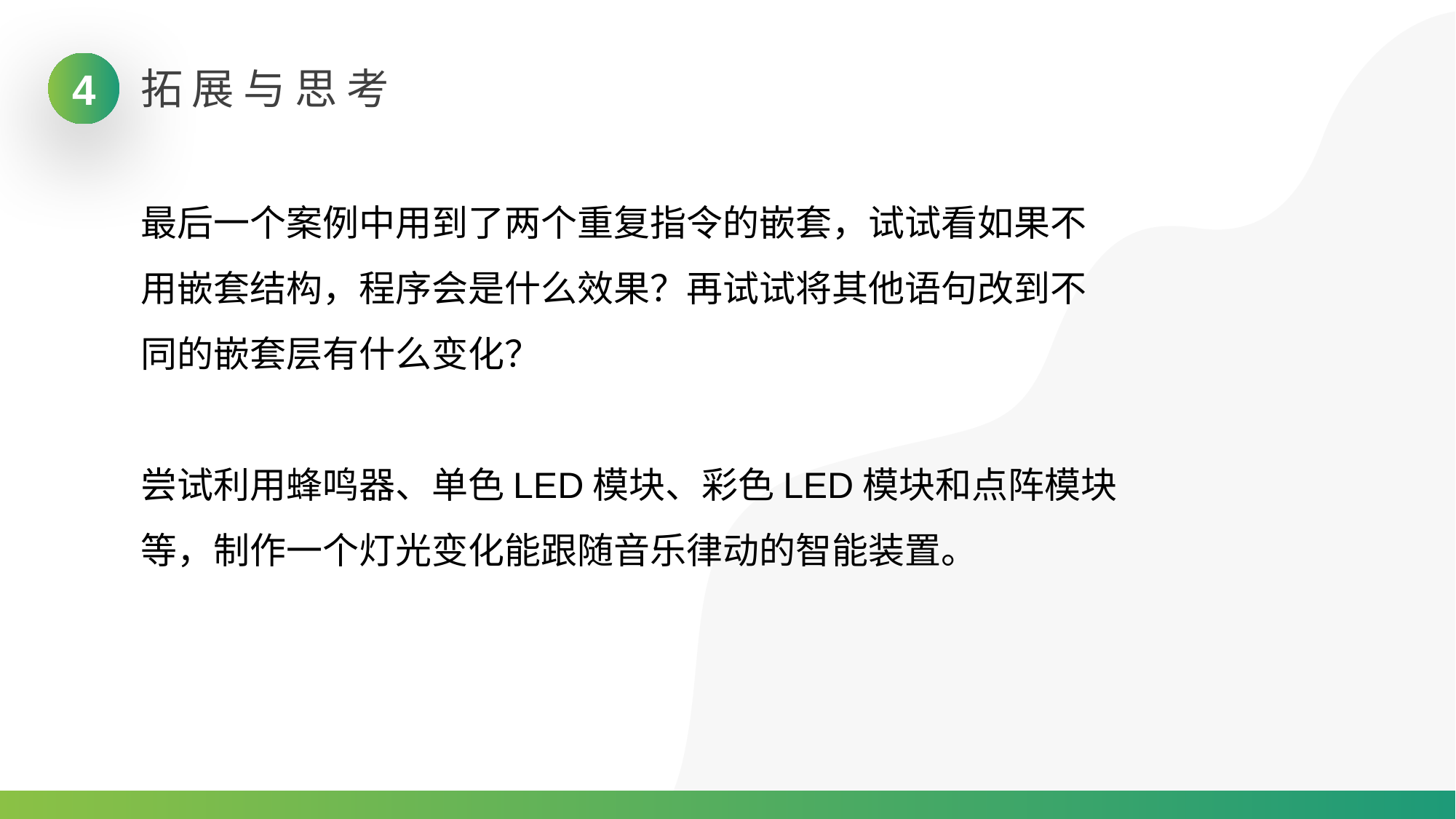

拓展与思考
4
最后一个案例中用到了两个重复指令的嵌套，试试看如果不用嵌套结构，程序会是什么效果？再试试将其他语句改到不同的嵌套层有什么变化？

尝试利用蜂鸣器、单色LED模块、彩色LED模块和点阵模块等，制作一个灯光变化能跟随音乐律动的智能装置。